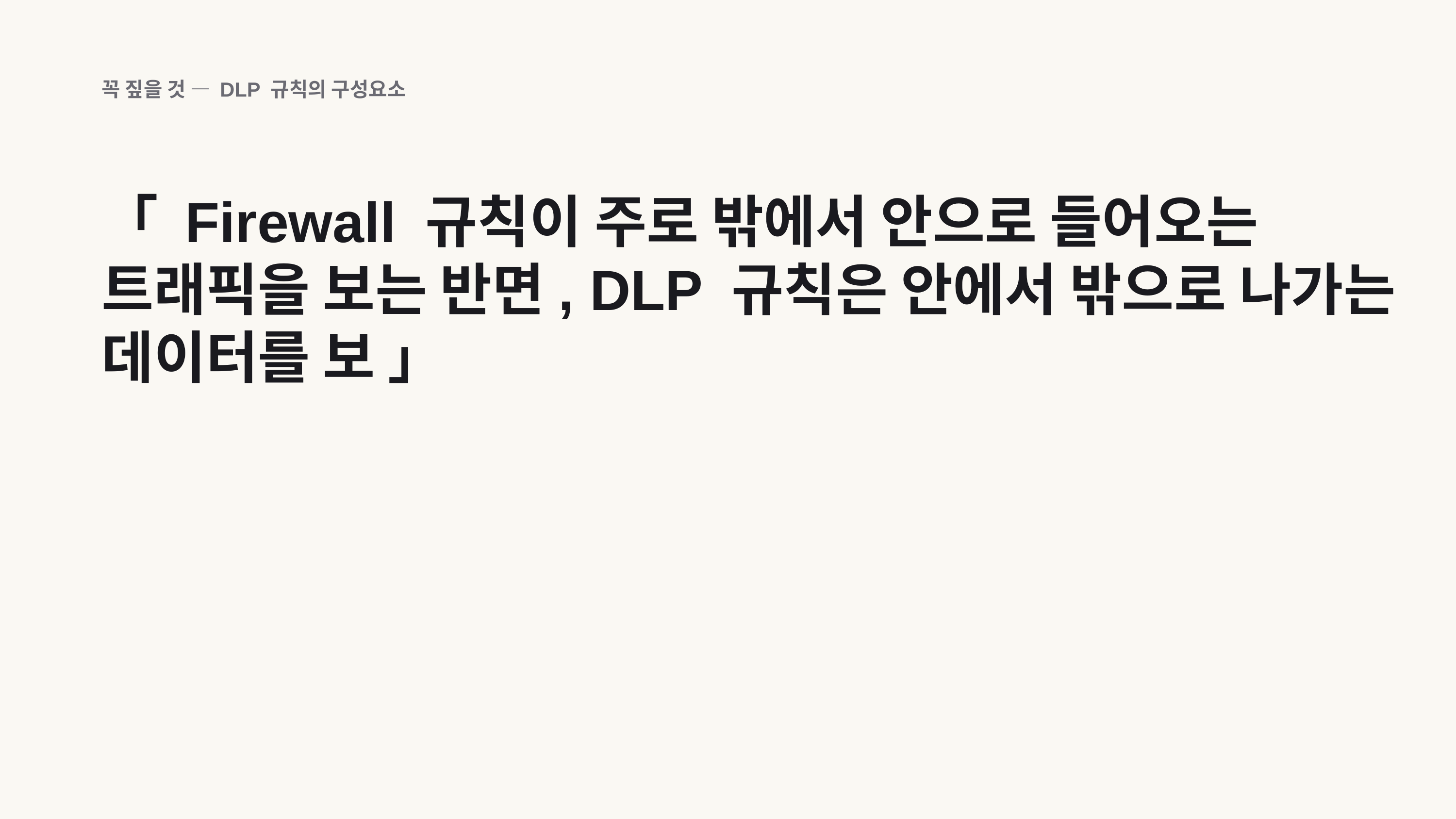

꼭 짚을 것 — DLP 규칙의 구성요소
「 Firewall 규칙이 주로 밖에서 안으로 들어오는 트래픽을 보는 반면, DLP 규칙은 안에서 밖으로 나가는 데이터를 보 」